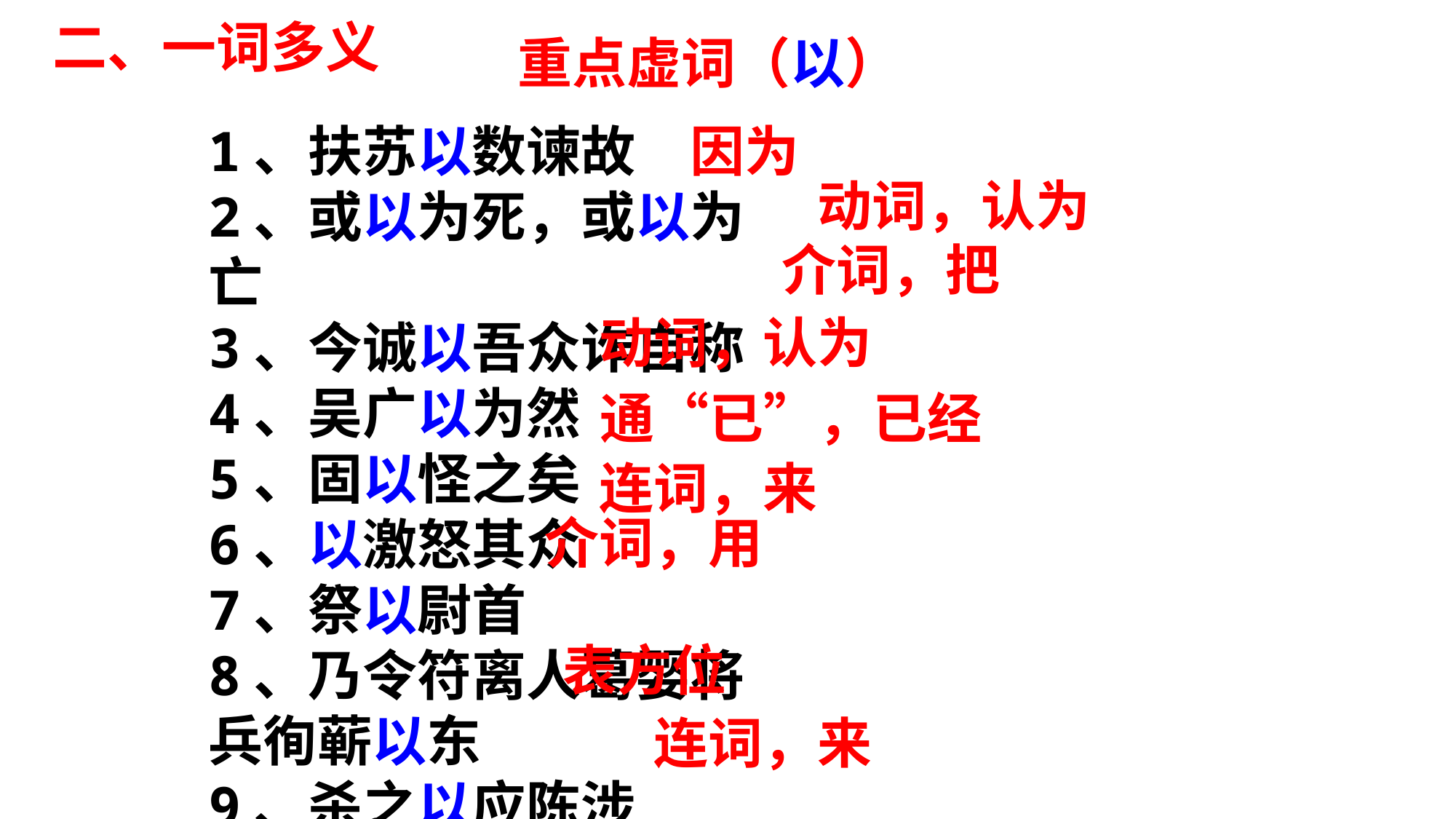

二、一词多义
重点虚词（以）
1、扶苏以数谏故
2、或以为死，或以为亡
3、今诚以吾众诈自称
4、吴广以为然
5、固以怪之矣
6、以激怒其众
7、祭以尉首
8、乃令符离人葛婴将
兵徇蕲以东
9、杀之以应陈涉
因为
动词，认为
介词，把

动词，认为
通“已”，已经

连词，来
介词，用
表方位
连词，来